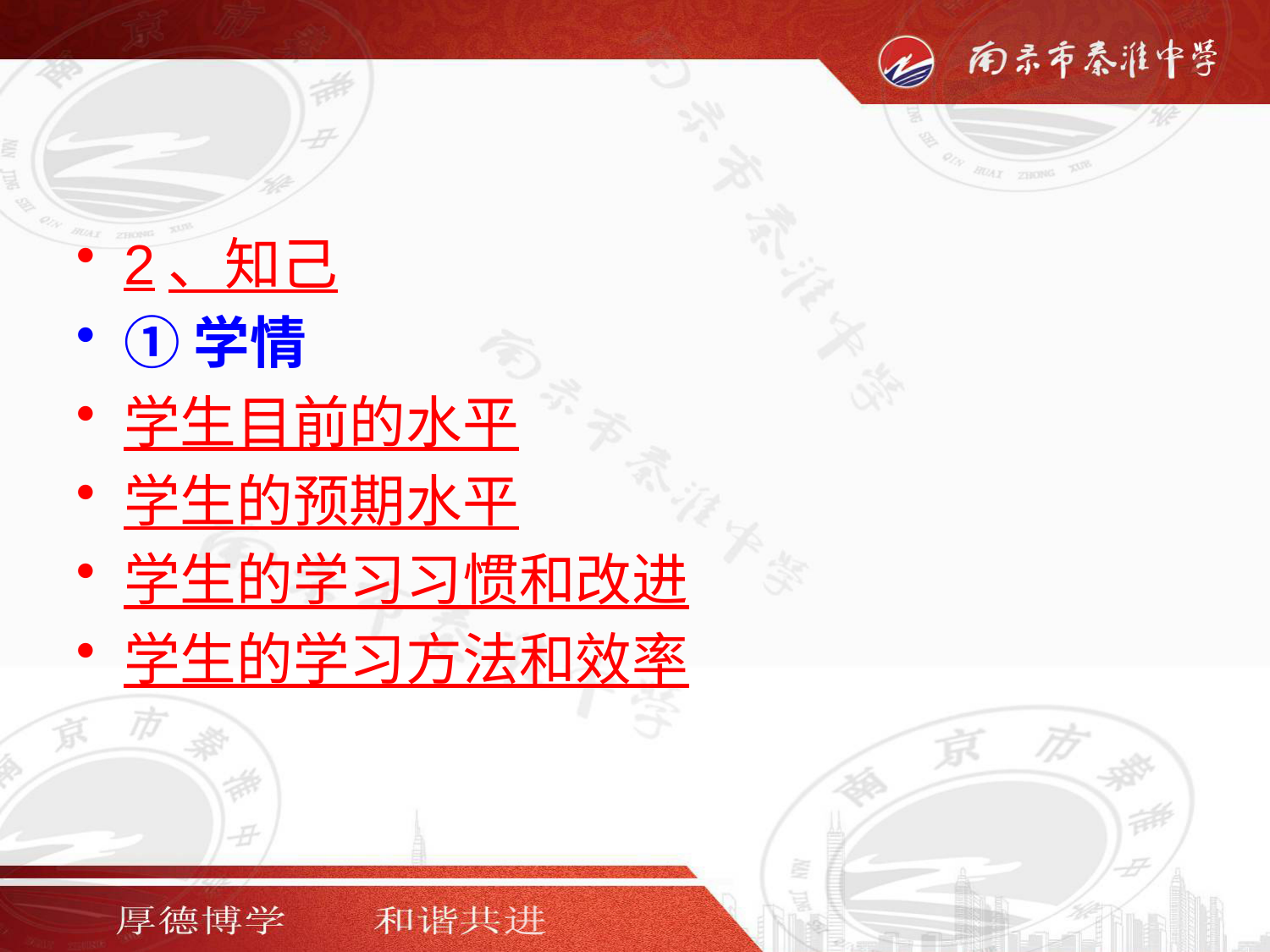

#
2、知己
①学情
学生目前的水平
学生的预期水平
学生的学习习惯和改进
学生的学习方法和效率